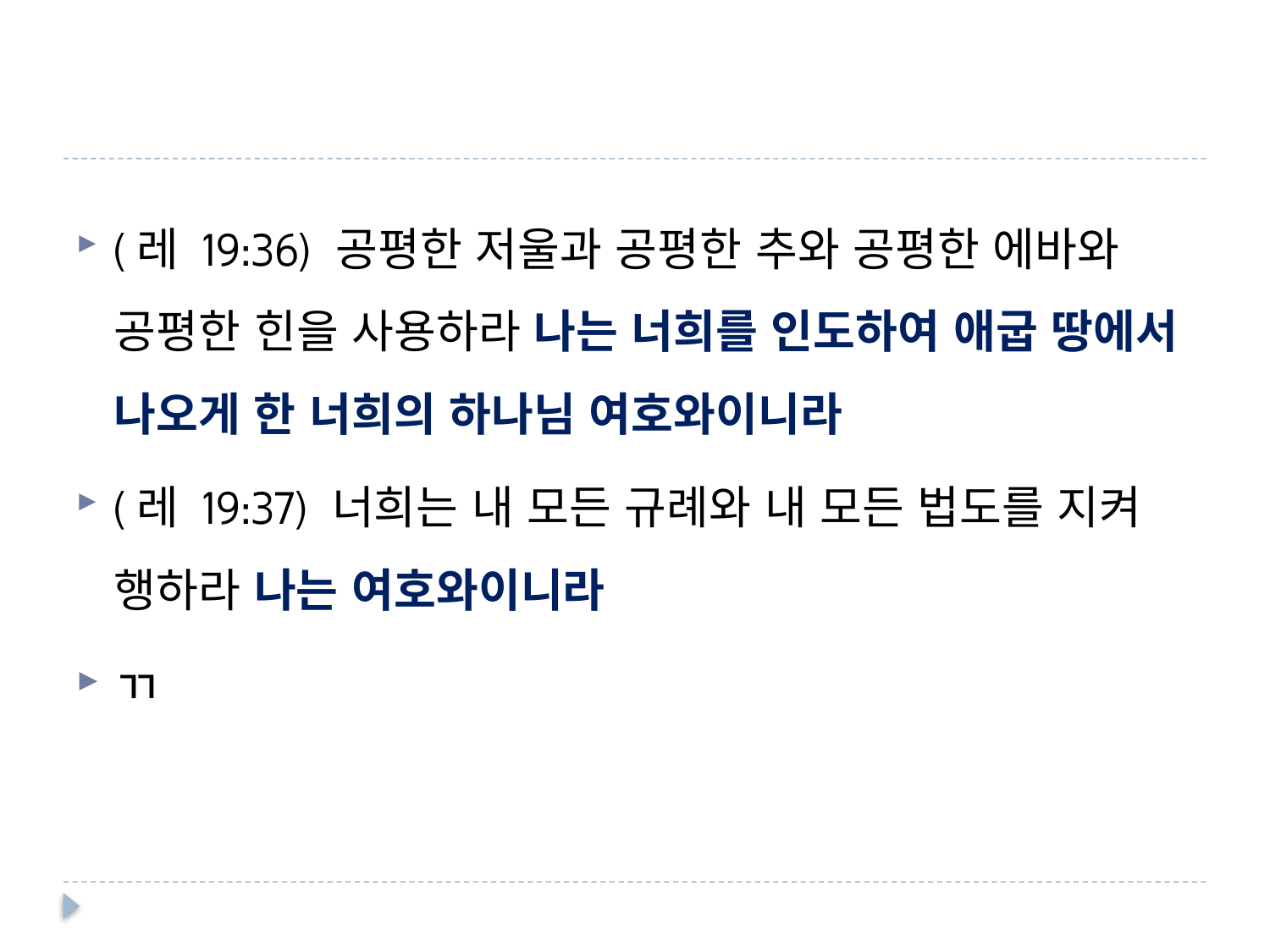

#
(레 19:36) 공평한 저울과 공평한 추와 공평한 에바와 공평한 힌을 사용하라 나는 너희를 인도하여 애굽 땅에서 나오게 한 너희의 하나님 여호와이니라
(레 19:37) 너희는 내 모든 규례와 내 모든 법도를 지켜 행하라 나는 여호와이니라
ㄲ